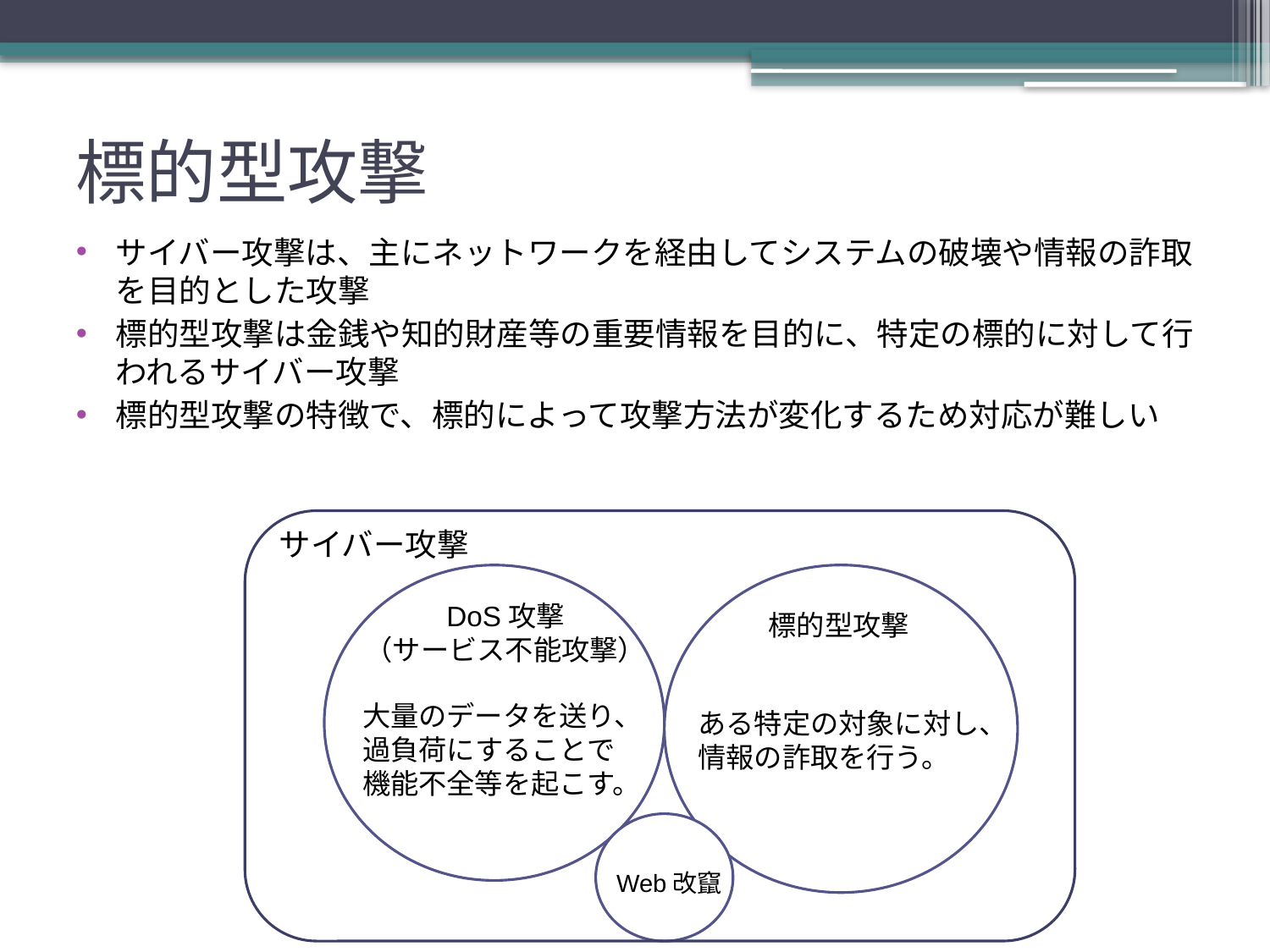

# 標的型攻撃
サイバー攻撃は、主にネットワークを経由してシステムの破壊や情報の詐取を目的とした攻撃
標的型攻撃は金銭や知的財産等の重要情報を目的に、特定の標的に対して行われるサイバー攻撃
標的型攻撃の特徴で、標的によって攻撃方法が変化するため対応が難しい

サイバー攻撃

DoS攻撃
（サービス不能攻撃）
標的型攻撃
大量のデータを送り、過負荷にすることで機能不全等を起こす。
ある特定の対象に対し、情報の詐取を行う。

Web改竄